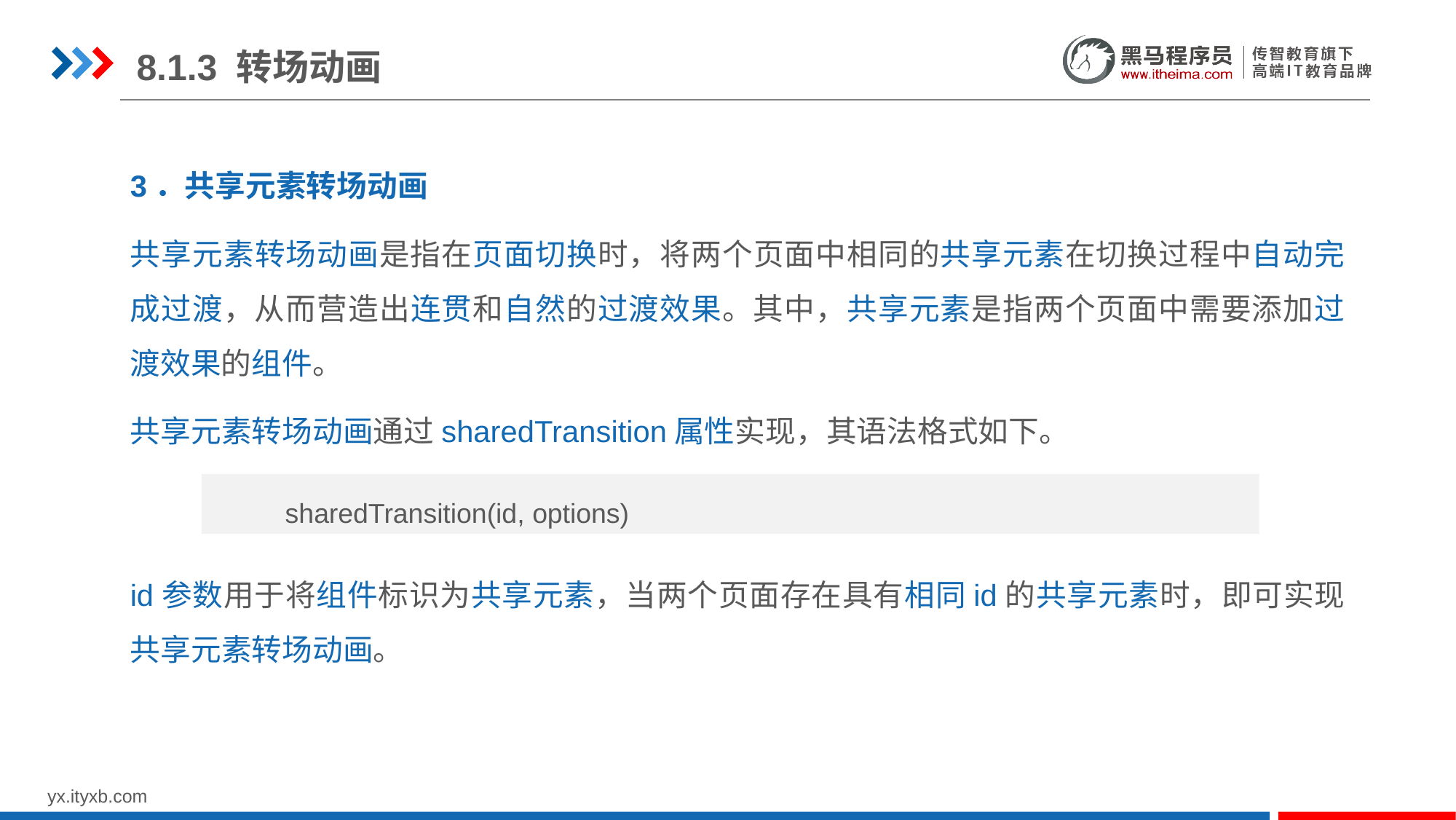

8.1.3 转场动画
3．共享元素转场动画

共享元素转场动画是指在页面切换时，将两个页面中相同的共享元素在切换过程中自动完成过渡，从而营造出连贯和自然的过渡效果。其中，共享元素是指两个页面中需要添加过渡效果的组件。

共享元素转场动画通过sharedTransition属性实现，其语法格式如下。

id参数用于将组件标识为共享元素，当两个页面存在具有相同id的共享元素时，即可实现共享元素转场动画。
sharedTransition(id, options)